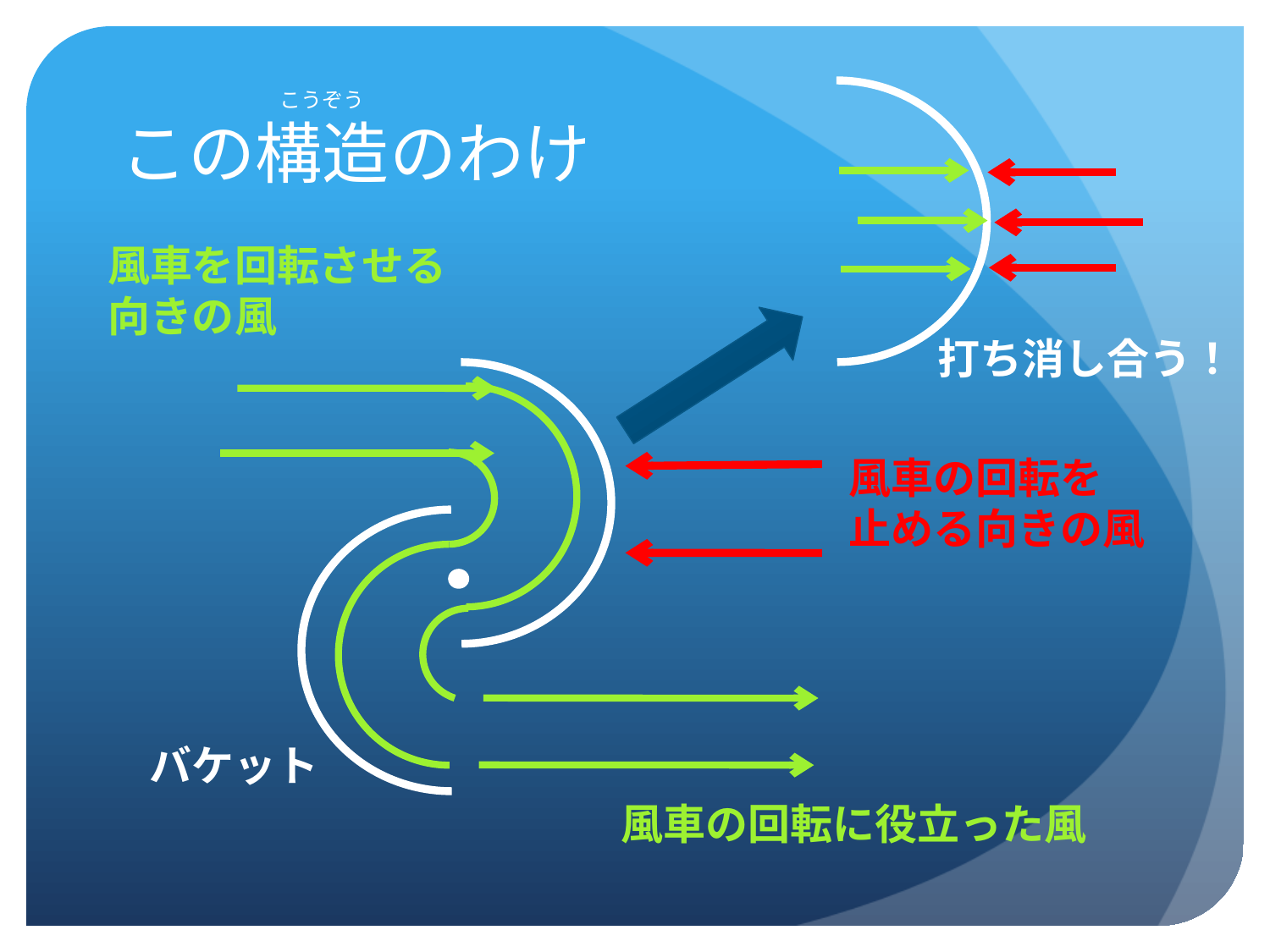

# この構造のわけ
こうぞう

風車を回転させる向きの風
打ち消し合う！

風車の回転を
止める向きの風

バケット
風車の回転に役立った風